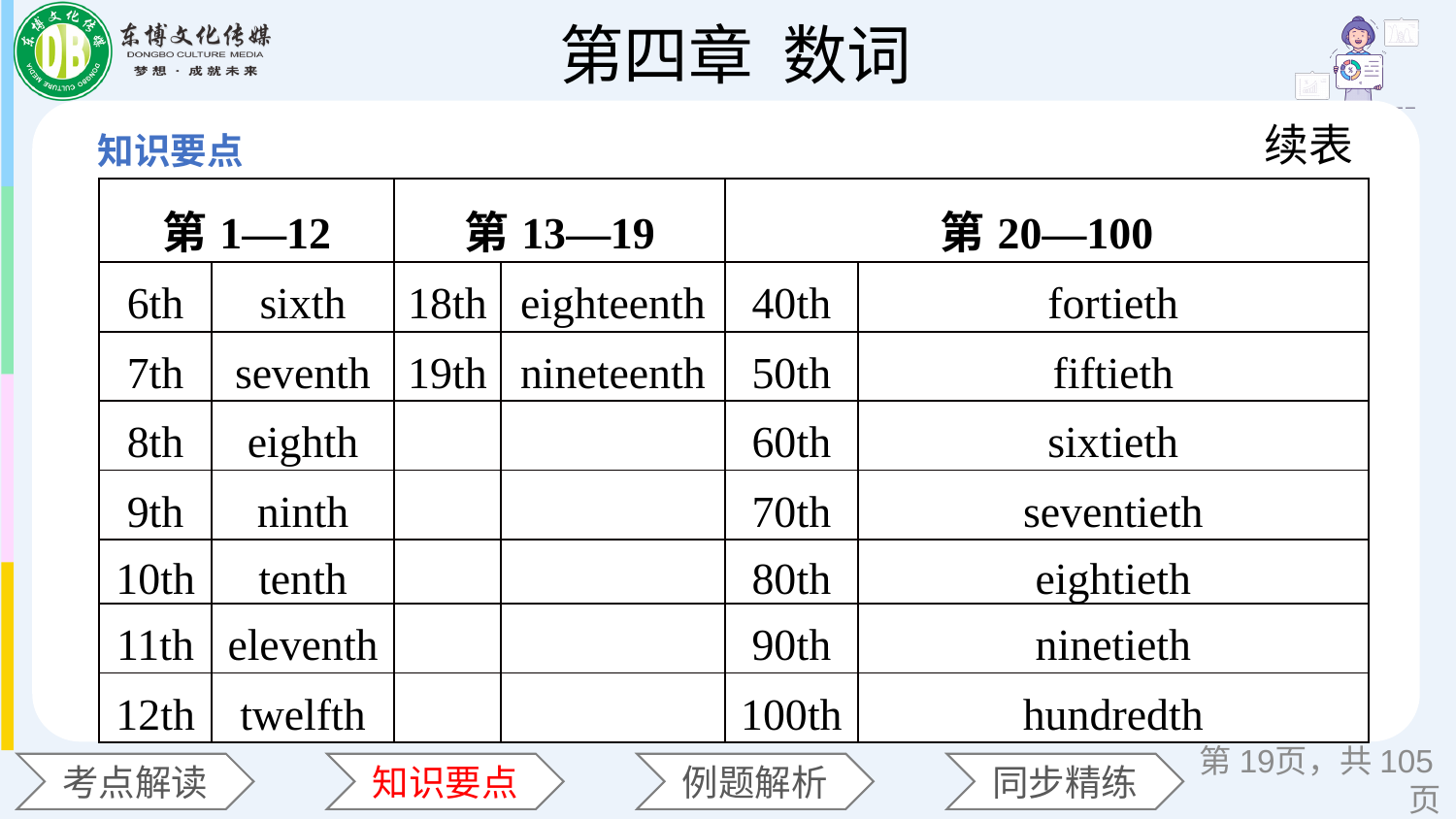

续表
| 第1—12 |  | 第13—19 |  | 第20—100 |  |
| --- | --- | --- | --- | --- | --- |
| 6th | sixth | 18th | eighteenth | 40th | fortieth |
| 7th | seventh | 19th | nineteenth | 50th | fiftieth |
| 8th | eighth |  |  | 60th | sixtieth |
| 9th | ninth |  |  | 70th | seventieth |
| 10th | tenth |  |  | 80th | eightieth |
| 11th | eleventh |  |  | 90th | ninetieth |
| 12th | twelfth |  |  | 100th | hundredth |

第19页，共105页